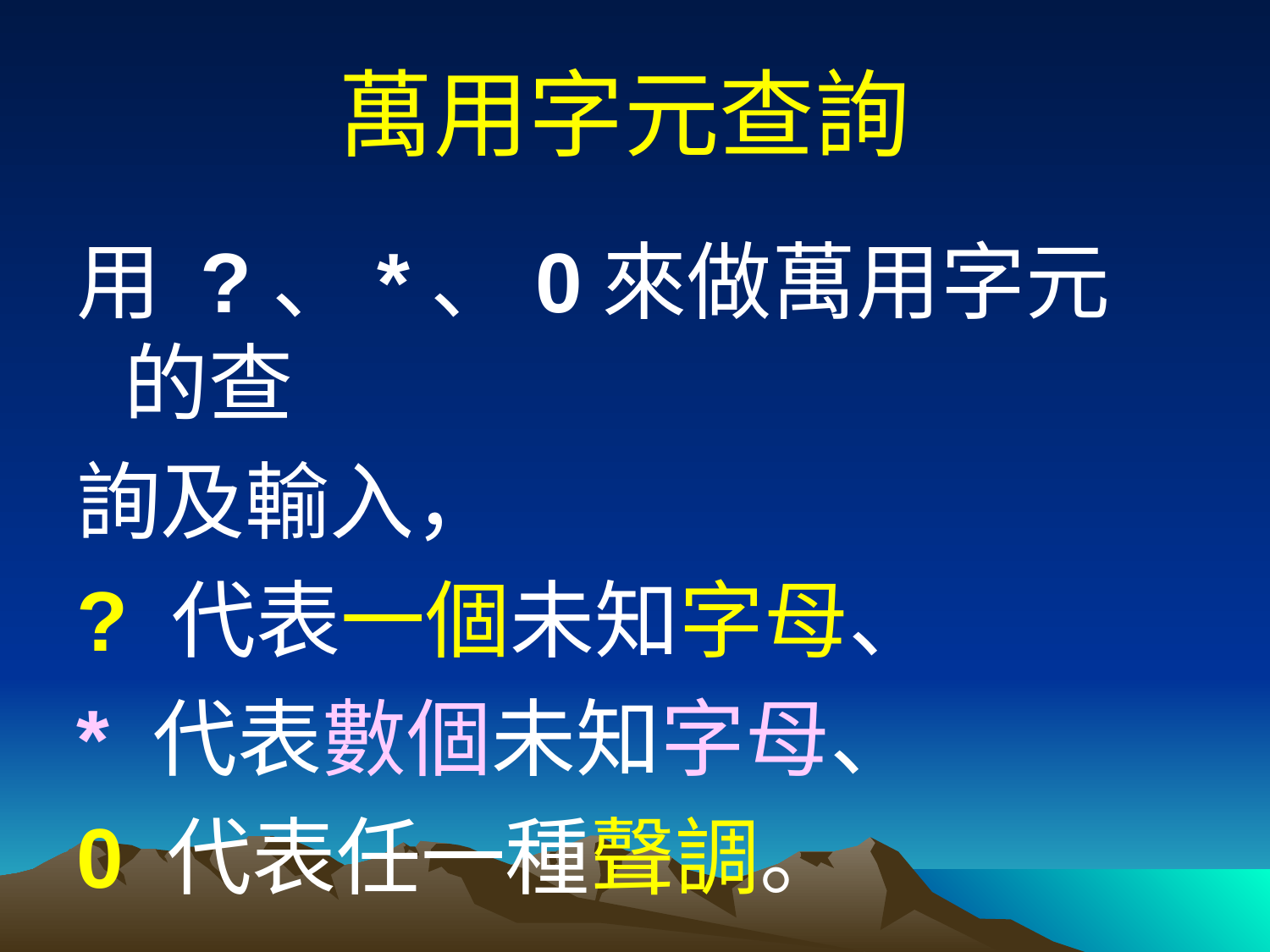

# 萬用字元查詢
用 ?、*、0來做萬用字元的查
詢及輸入，
? 代表一個未知字母、
* 代表數個未知字母、
0 代表任一種聲調。